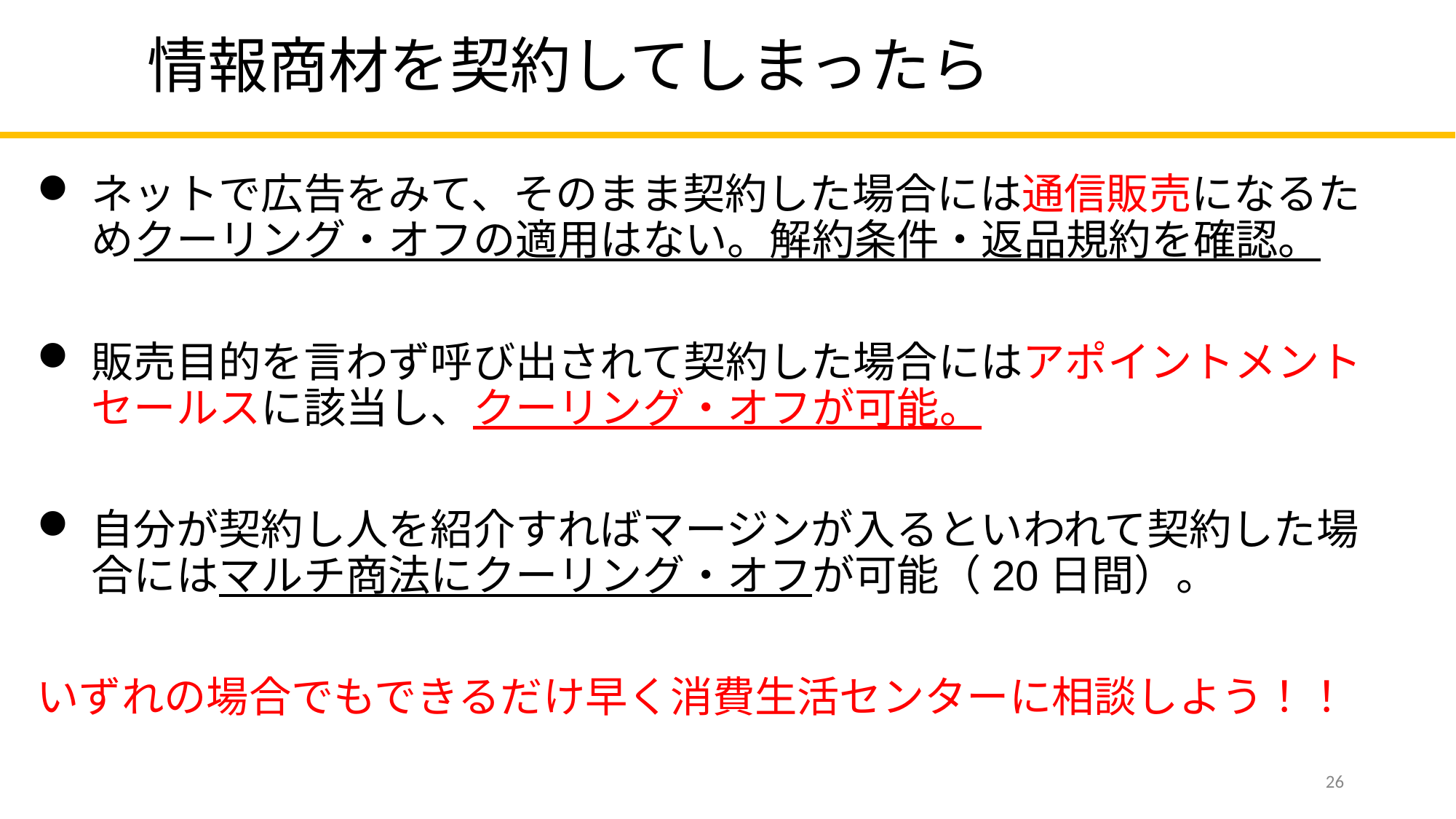

# 情報商材を契約してしまったら
ネットで広告をみて、そのまま契約した場合には通信販売になるためクーリング・オフの適用はない。解約条件・返品規約を確認。

販売目的を言わず呼び出されて契約した場合にはアポイントメントセールスに該当し、クーリング・オフが可能。

自分が契約し人を紹介すればマージンが入るといわれて契約した場合にはマルチ商法にクーリング・オフが可能（20日間）。

いずれの場合でもできるだけ早く消費生活センターに相談しよう！！

26